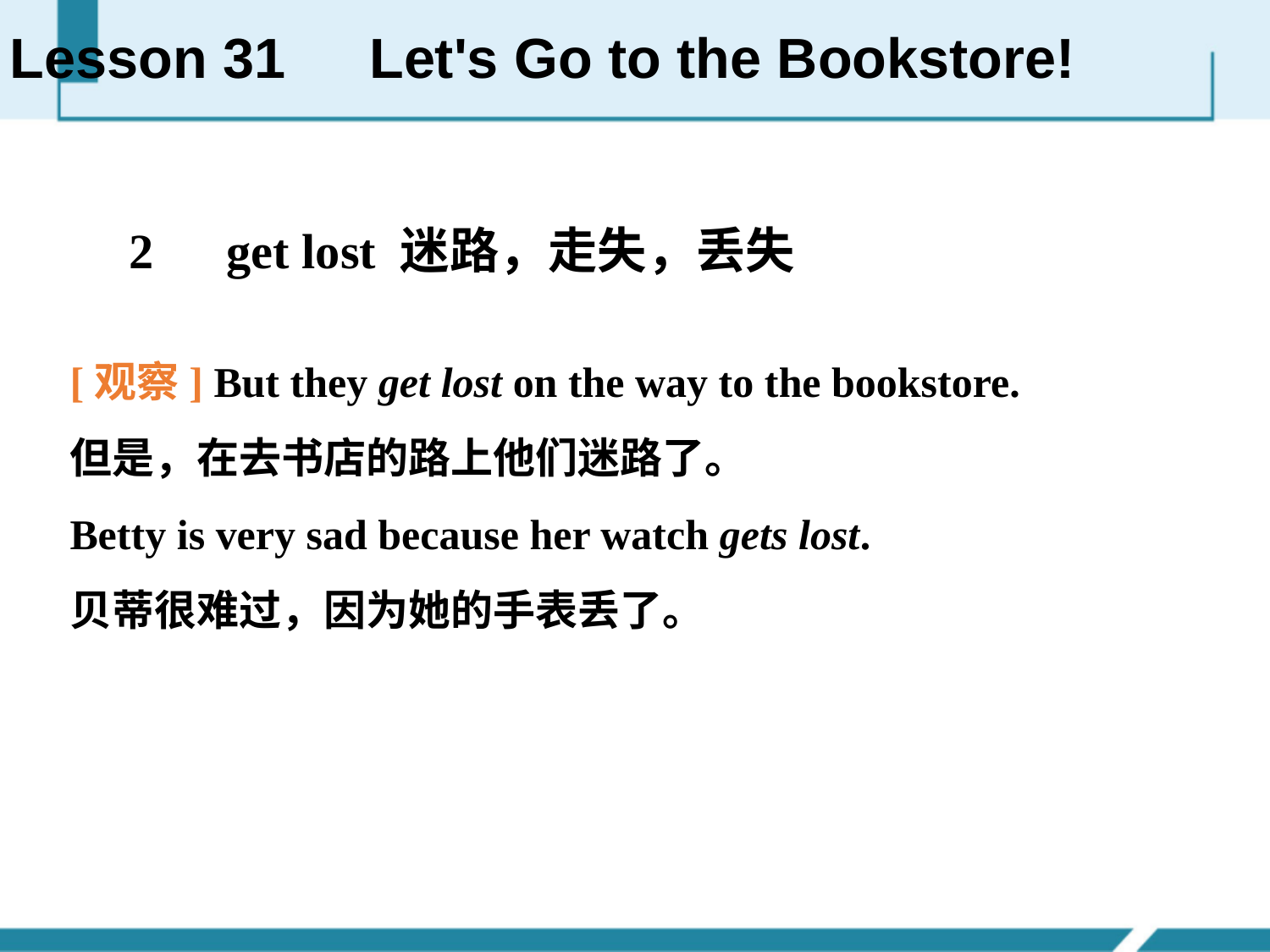

Lesson 31　Let's Go to the Bookstore!
　2　get lost 迷路，走失，丢失
[观察] But they get lost on the way to the bookstore.
但是，在去书店的路上他们迷路了。
Betty is very sad because her watch gets lost.
贝蒂很难过，因为她的手表丢了。